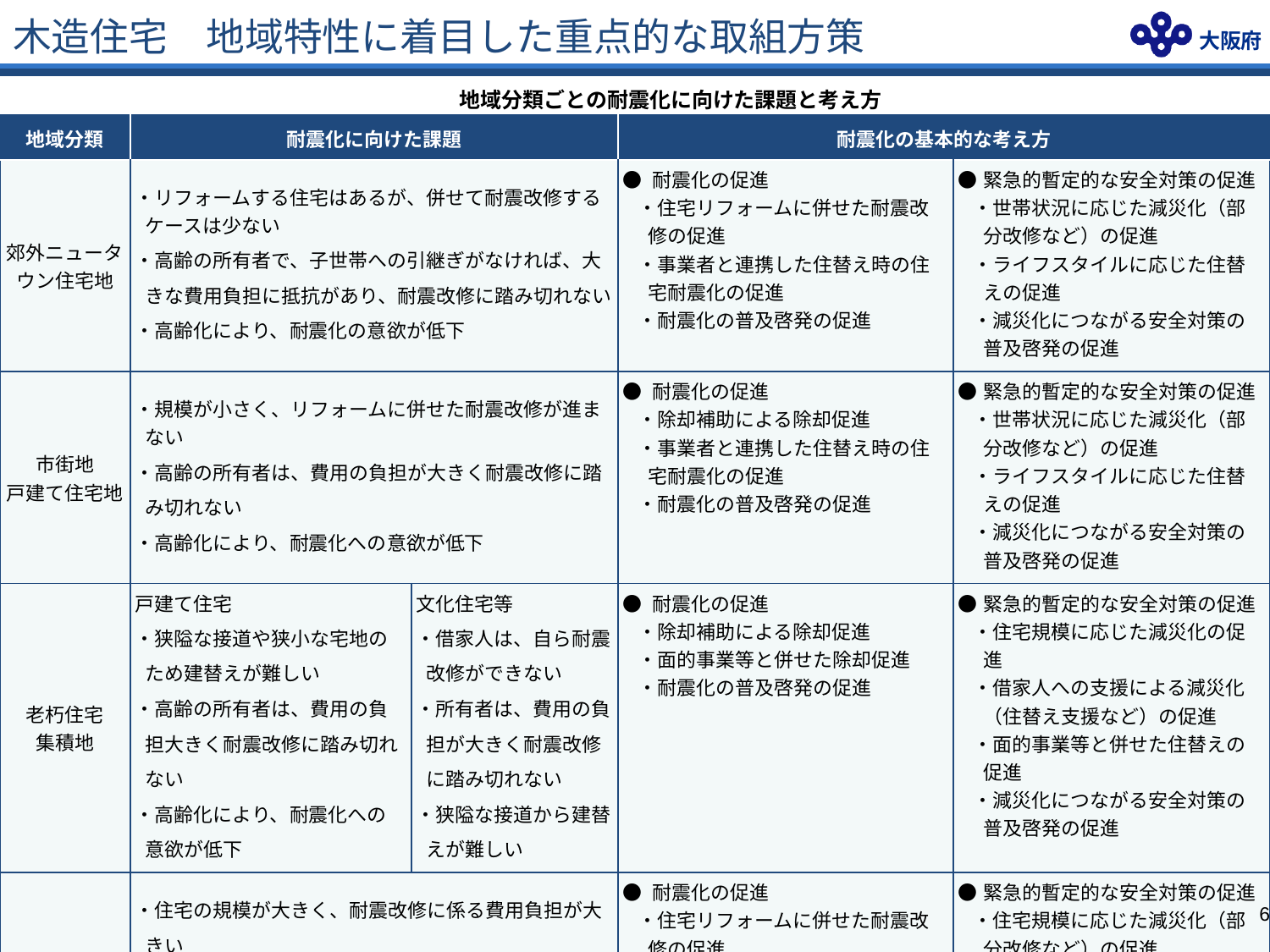

# 木造住宅　地域特性に着目した重点的な取組方策
地域分類ごとの耐震化に向けた課題と考え方
| 地域分類 | 耐震化に向けた課題 |  | 耐震化の基本的な考え方 |  |
| --- | --- | --- | --- | --- |
| 郊外ニュータウン住宅地 | ・リフォームする住宅はあるが、併せて耐震改修するケースは少ない ・高齢の所有者で、子世帯への引継ぎがなければ、大きな費用負担に抵抗があり、耐震改修に踏み切れない ・高齢化により、耐震化の意欲が低下 |  | ● 耐震化の促進 ・住宅リフォームに併せた耐震改修の促進 ・事業者と連携した住替え時の住宅耐震化の促進 ・耐震化の普及啓発の促進 | ●緊急的暫定的な安全対策の促進 ・世帯状況に応じた減災化（部分改修など）の促進 ・ライフスタイルに応じた住替えの促進 ・減災化につながる安全対策の普及啓発の促進 |
| 市街地 戸建て住宅地 | ・規模が小さく、リフォームに併せた耐震改修が進まない ・高齢の所有者は、費用の負担が大きく耐震改修に踏み切れない ・高齢化により、耐震化への意欲が低下 |  | ● 耐震化の促進 ・除却補助による除却促進 ・事業者と連携した住替え時の住宅耐震化の促進 ・耐震化の普及啓発の促進 | ●緊急的暫定的な安全対策の促進 ・世帯状況に応じた減災化（部分改修など）の促進 ・ライフスタイルに応じた住替えの促進 ・減災化につながる安全対策の普及啓発の促進 |
| 老朽住宅 集積地 | 戸建て住宅 ・狭隘な接道や狭小な宅地のため建替えが難しい ・高齢の所有者は、費用の負担大きく耐震改修に踏み切れない ・高齢化により、耐震化への意欲が低下 | 文化住宅等 ・借家人は、自ら耐震改修ができない ・所有者は、費用の負担が大きく耐震改修に踏み切れない ・狭隘な接道から建替えが難しい | ● 耐震化の促進 ・除却補助による除却促進 ・面的事業等と併せた除却促進 ・耐震化の普及啓発の促進 | ●緊急的暫定的な安全対策の促進 ・住宅規模に応じた減災化の促進 ・借家人への支援による減災化（住替え支援など）の促進 ・面的事業等と併せた住替えの促進 ・減災化につながる安全対策の普及啓発の促進 |
| 旧街道沿い等の住宅地 | ・住宅の規模が大きく、耐震改修に係る費用負担が大きい ・高齢の所有者で、子世帯への引継ぎがなければ、大きな費用負担に抵抗があり、耐震改修に踏み切れない ・高齢化により、耐震化の意欲が低下 |  | ● 耐震化の促進 ・住宅リフォームに併せた耐震改修の促進 ・耐震化の普及啓発の促進 | ●緊急的暫定的な安全対策の促進 ・住宅規模に応じた減災化（部分改修など）の促進 ・ライフスタイルに応じた住替えの促進 ・減災化につながる安全対策の普及啓発の促進 |
6